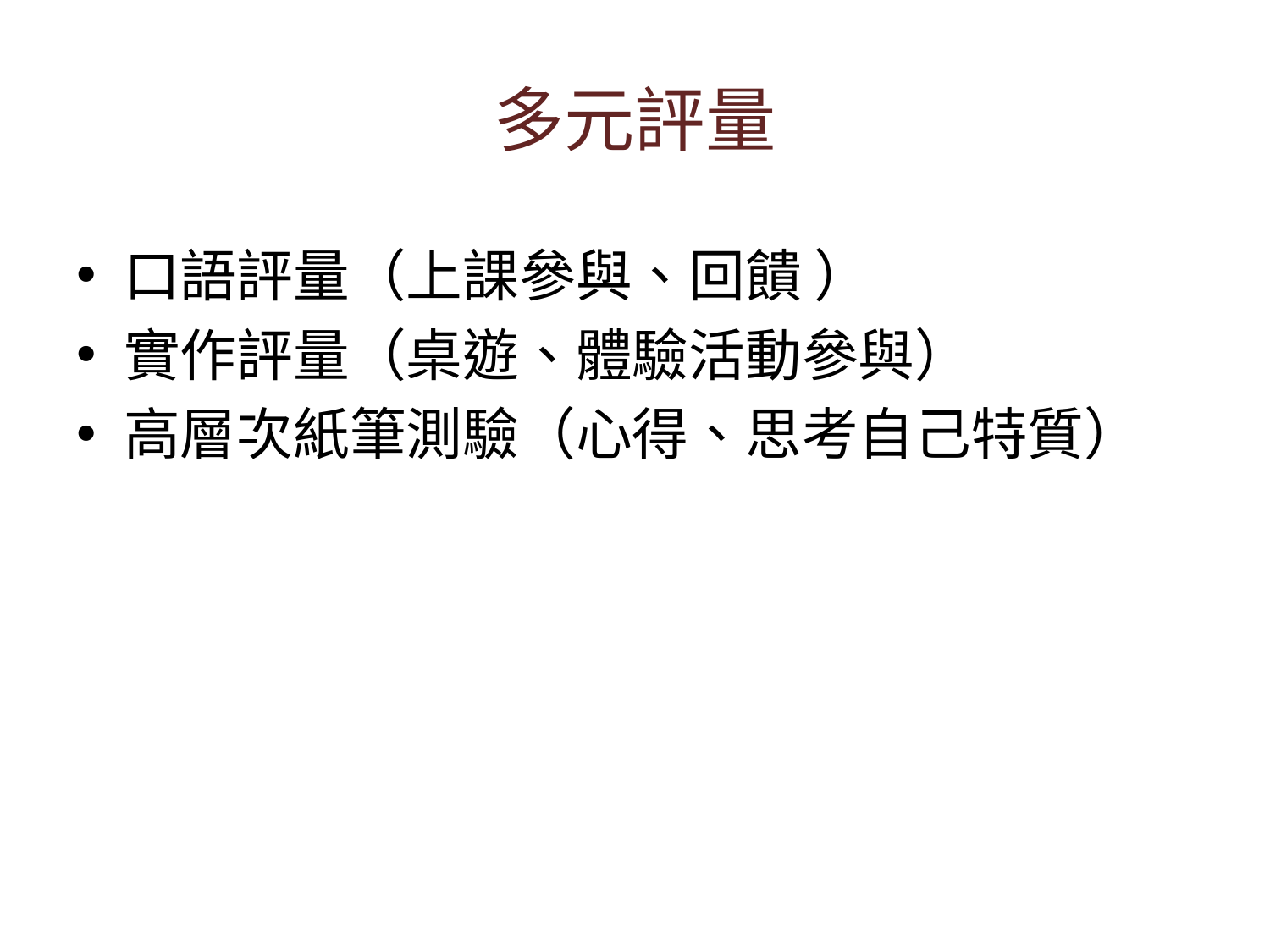

# 多元評量
口語評量（上課參與、回饋 ）
實作評量（桌遊、體驗活動參與）
高層次紙筆測驗（心得、思考自己特質）